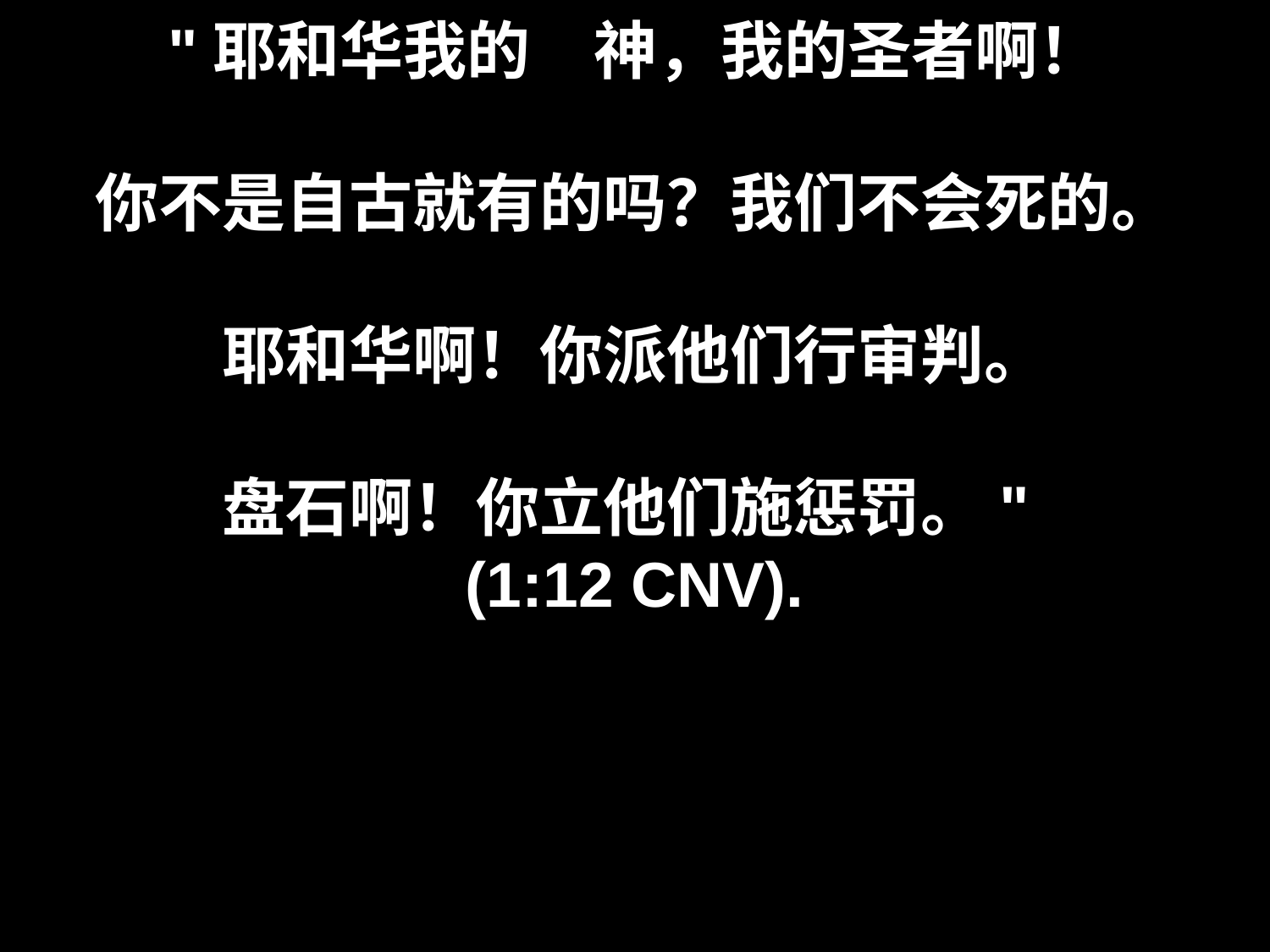

# "耶和华我的　神，我的圣者啊！ 你不是自古就有的吗？我们不会死的。 耶和华啊！你派他们行审判。 盘石啊！你立他们施惩罚。" (1:12 CNV).